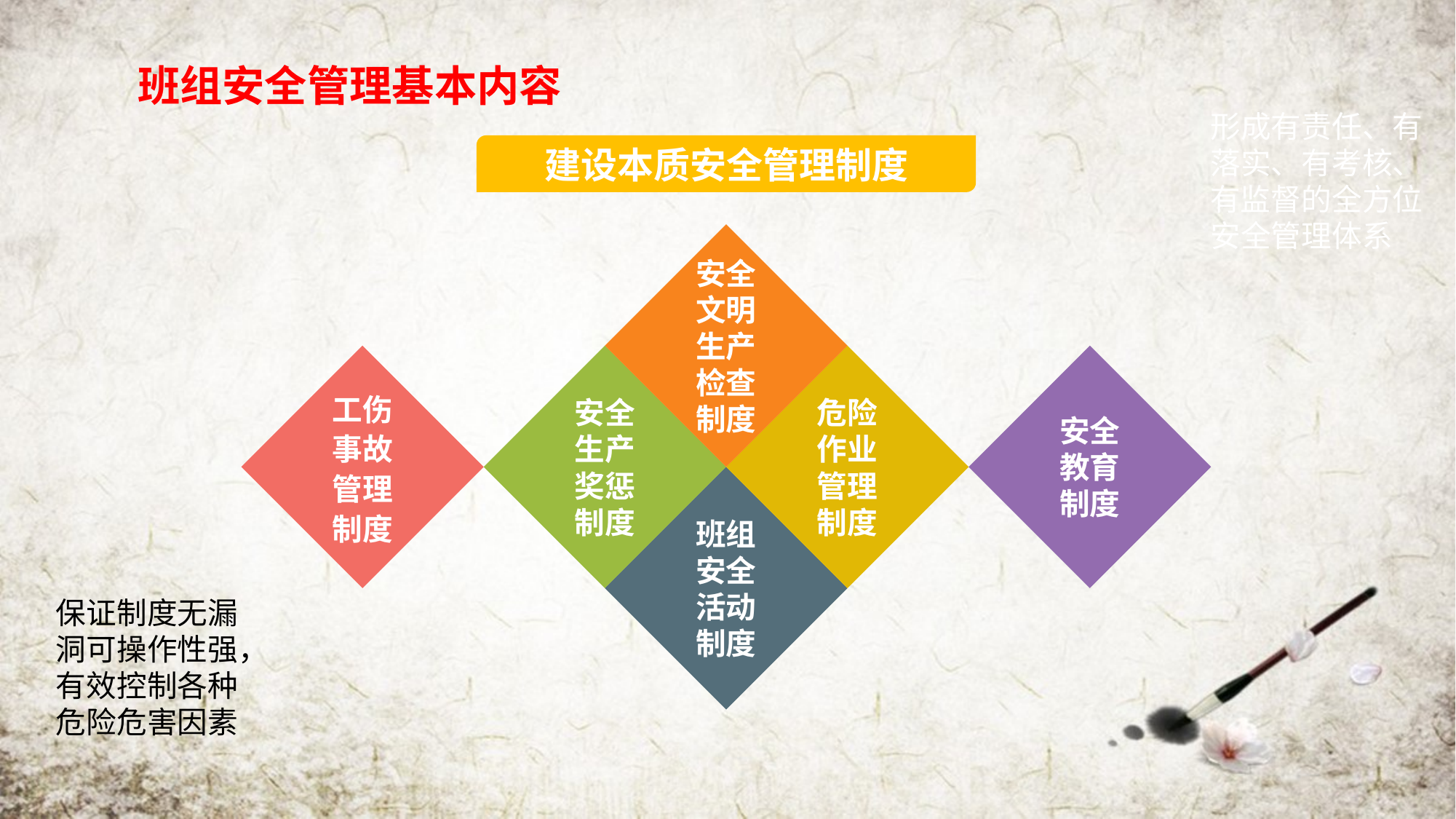

班组安全管理基本内容
形成有责任、有落实、有考核、有监督的全方位安全管理体系
建设本质安全管理制度
安全
文明
生产
检查
制度
安全
教育
制度
工伤
事故
管理
制度
危险
作业
管理
制度
安全
生产
奖惩
制度
班组
安全
活动
制度
保证制度无漏洞可操作性强，有效控制各种危险危害因素